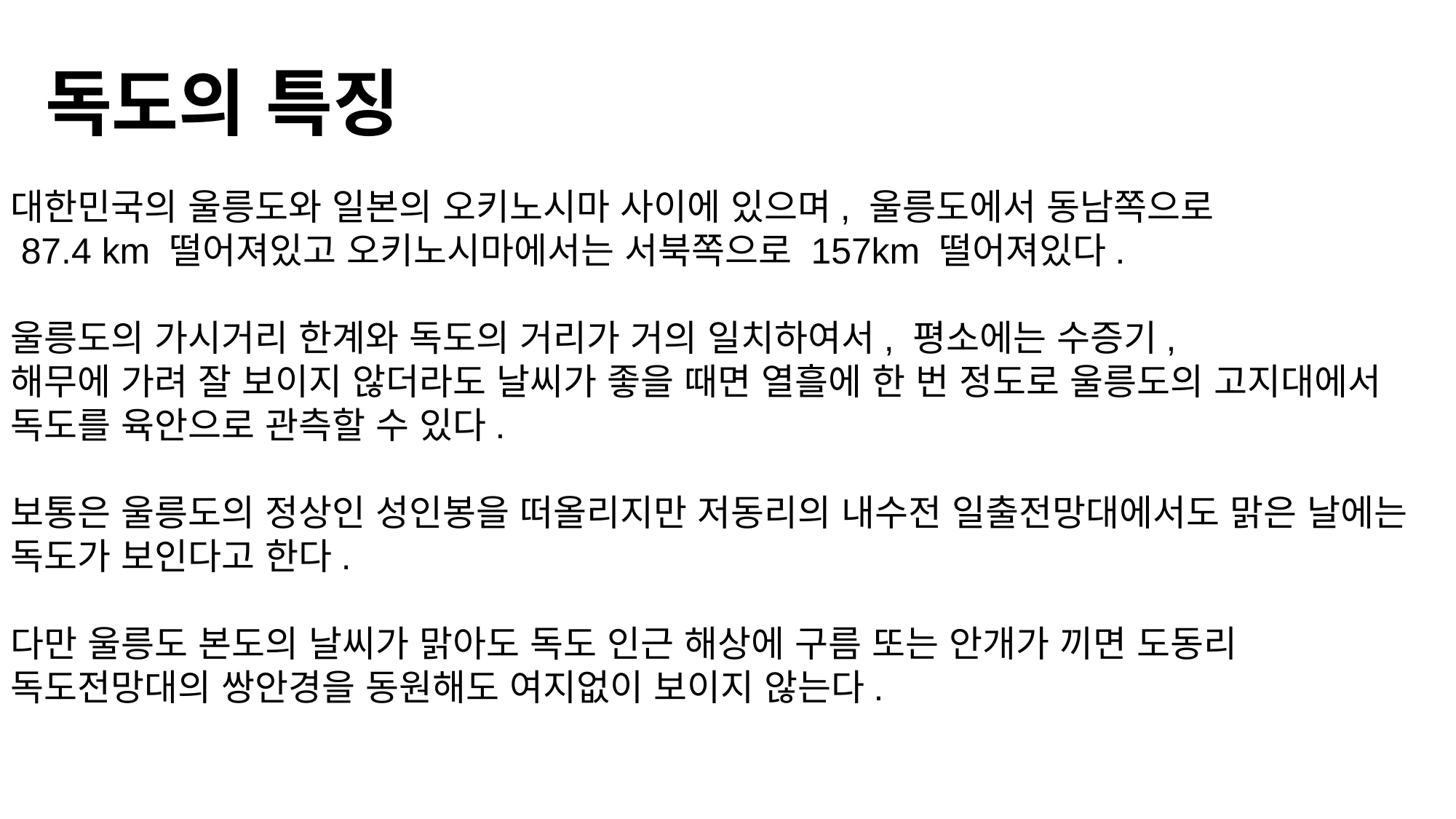

독도의 특징
대한민국의 울릉도와 일본의 오키노시마 사이에 있으며, 울릉도에서 동남쪽으로
 87.4 km 떨어져있고 오키노시마에서는 서북쪽으로 157km 떨어져있다.

울릉도의 가시거리 한계와 독도의 거리가 거의 일치하여서, 평소에는 수증기,
해무에 가려 잘 보이지 않더라도 날씨가 좋을 때면 열흘에 한 번 정도로 울릉도의 고지대에서 독도를 육안으로 관측할 수 있다.

보통은 울릉도의 정상인 성인봉을 떠올리지만 저동리의 내수전 일출전망대에서도 맑은 날에는 독도가 보인다고 한다.

다만 울릉도 본도의 날씨가 맑아도 독도 인근 해상에 구름 또는 안개가 끼면 도동리 독도전망대의 쌍안경을 동원해도 여지없이 보이지 않는다.